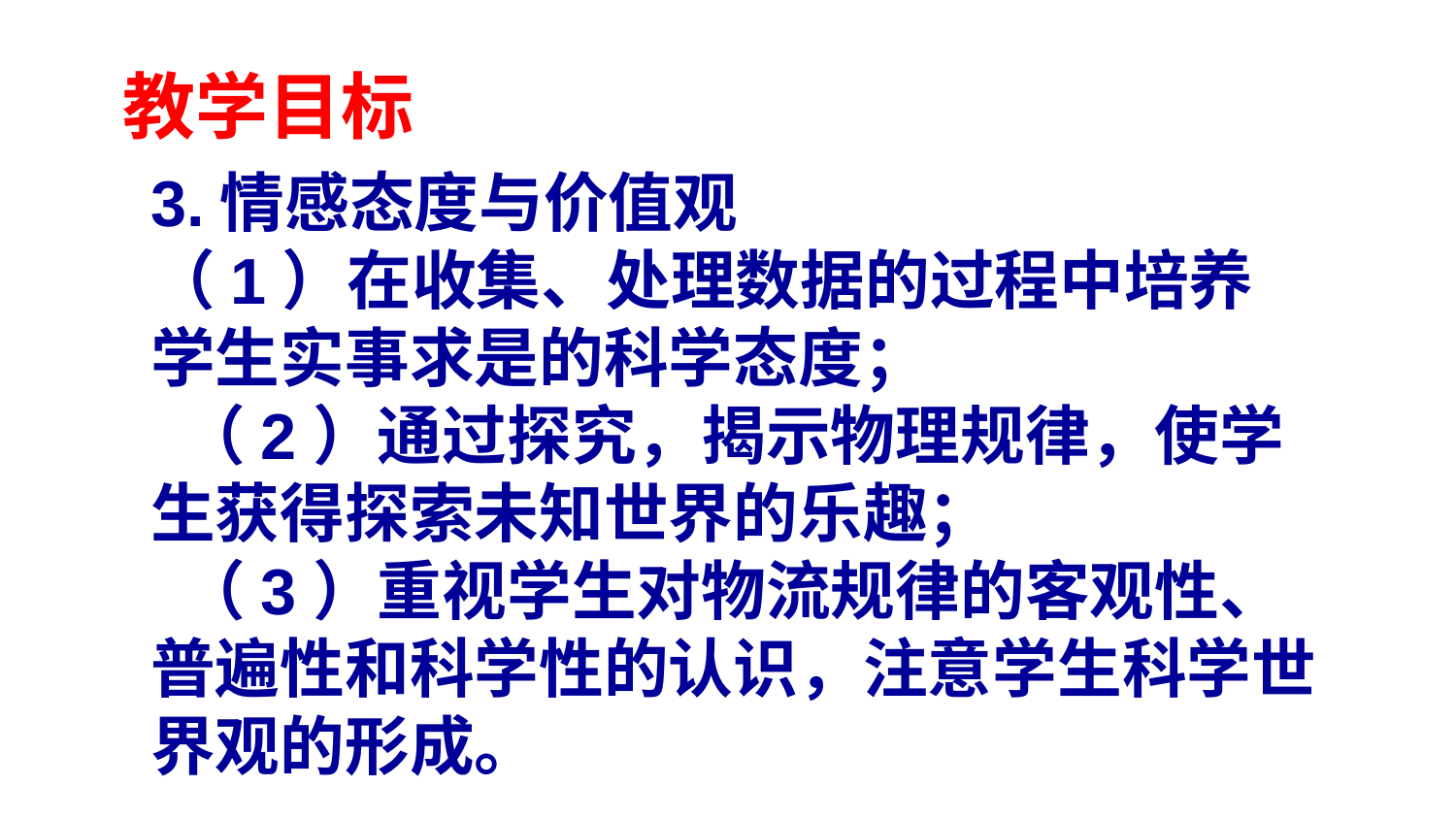

教学目标
3.情感态度与价值观
（1）在收集、处理数据的过程中培养学生实事求是的科学态度；
 （2）通过探究，揭示物理规律，使学生获得探索未知世界的乐趣；
 （3）重视学生对物流规律的客观性、普遍性和科学性的认识，注意学生科学世界观的形成。